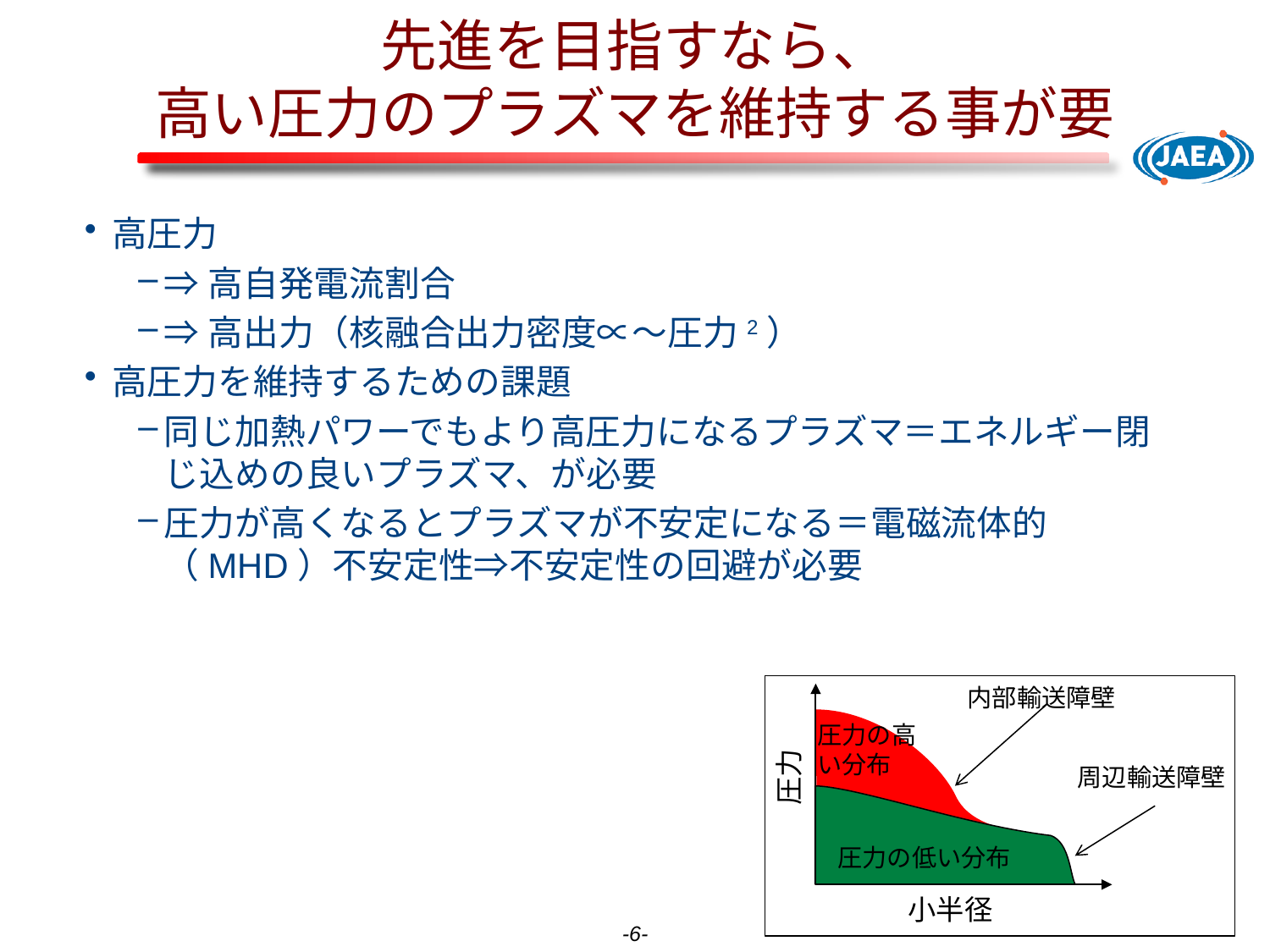

# 先進を目指すなら、 高い圧力のプラズマを維持する事が要
高圧力
⇒高自発電流割合
⇒高出力（核融合出力密度∝〜圧力2）
高圧力を維持するための課題
同じ加熱パワーでもより高圧力になるプラズマ＝エネルギー閉じ込めの良いプラズマ、が必要
圧力が高くなるとプラズマが不安定になる＝電磁流体的（MHD）不安定性⇒不安定性の回避が必要

内部輸送障壁

圧力の高い分布
圧力
周辺輸送障壁

圧力の低い分布
小半径